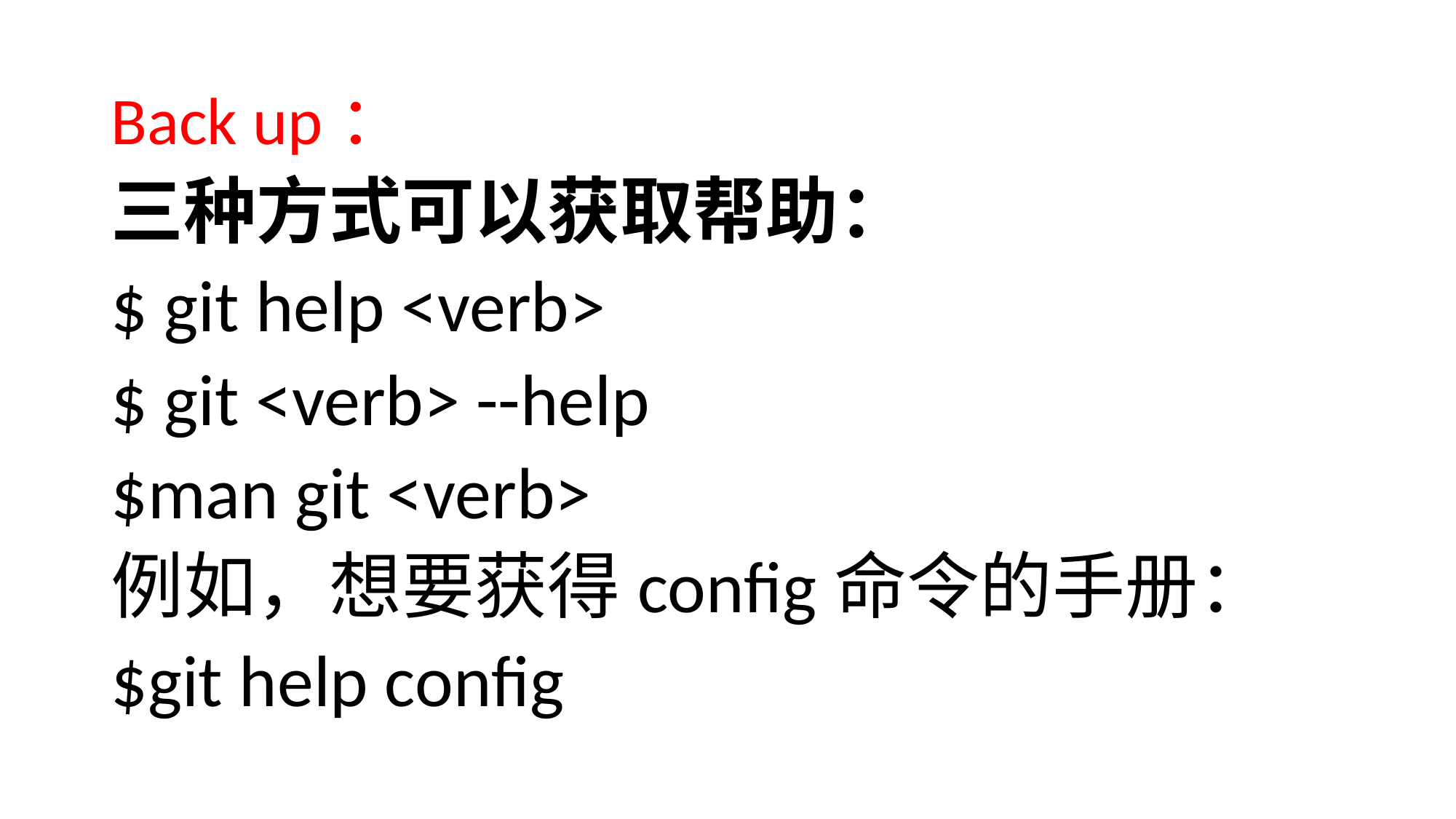

# Back up：
三种方式可以获取帮助：
$ git help <verb>
$ git <verb> --help
$man git <verb>
例如，想要获得config命令的手册：
$git help config